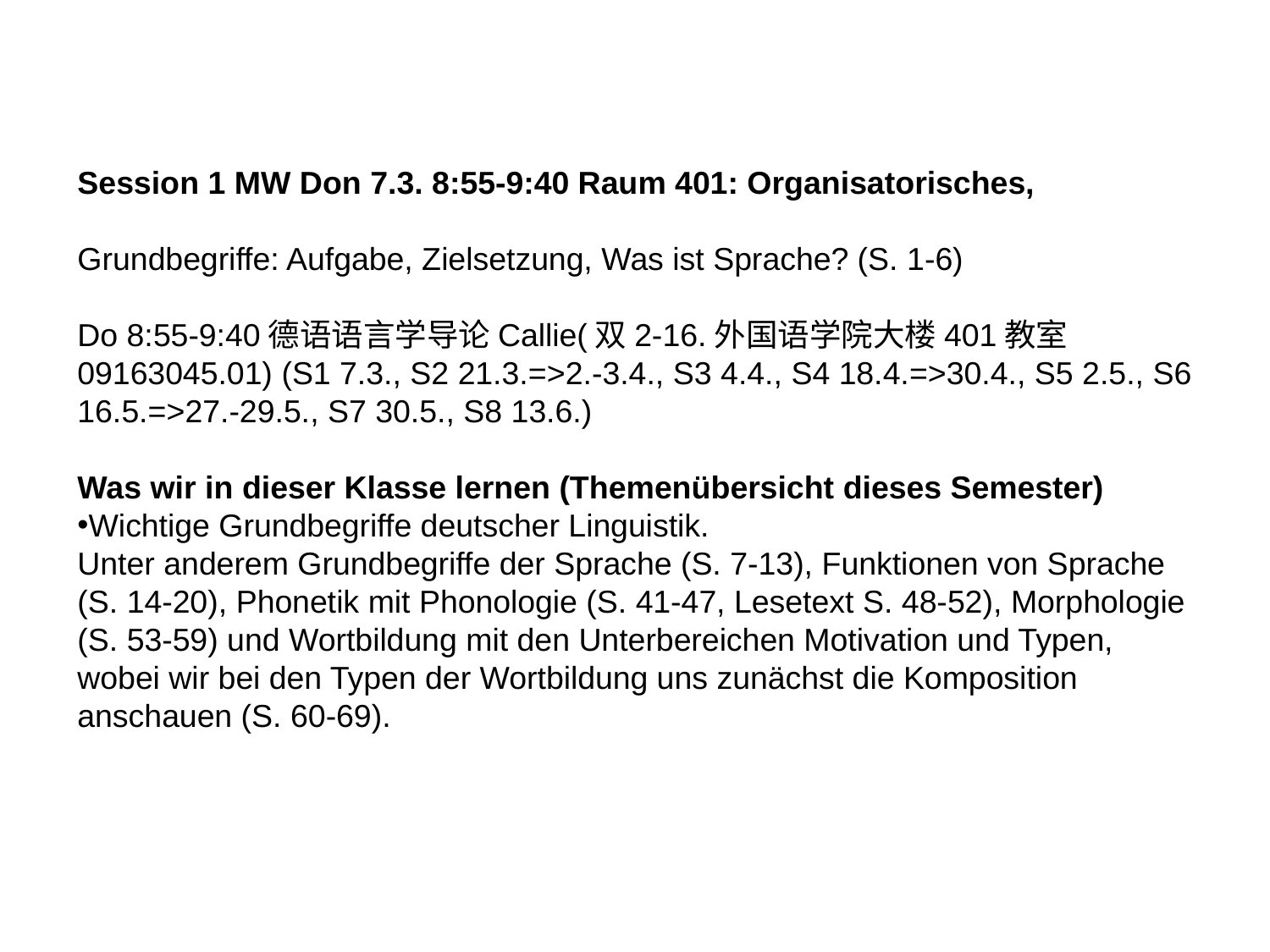

Session 1 MW Don 7.3. 8:55-9:40 Raum 401: Organisatorisches,

Grundbegriffe: Aufgabe, Zielsetzung, Was ist Sprache? (S. 1-6)

Do 8:55-9:40德语语言学导论Callie(双2-16.外国语学院大楼401教室 09163045.01) (S1 7.3., S2 21.3.=>2.-3.4., S3 4.4., S4 18.4.=>30.4., S5 2.5., S6 16.5.=>27.-29.5., S7 30.5., S8 13.6.)

Was wir in dieser Klasse lernen (Themenübersicht dieses Semester)
Wichtige Grundbegriffe deutscher Linguistik.
Unter anderem Grundbegriffe der Sprache (S. 7-13), Funktionen von Sprache (S. 14-20), Phonetik mit Phonologie (S. 41-47, Lesetext S. 48-52), Morphologie (S. 53-59) und Wortbildung mit den Unterbereichen Motivation und Typen, wobei wir bei den Typen der Wortbildung uns zunächst die Komposition anschauen (S. 60-69).